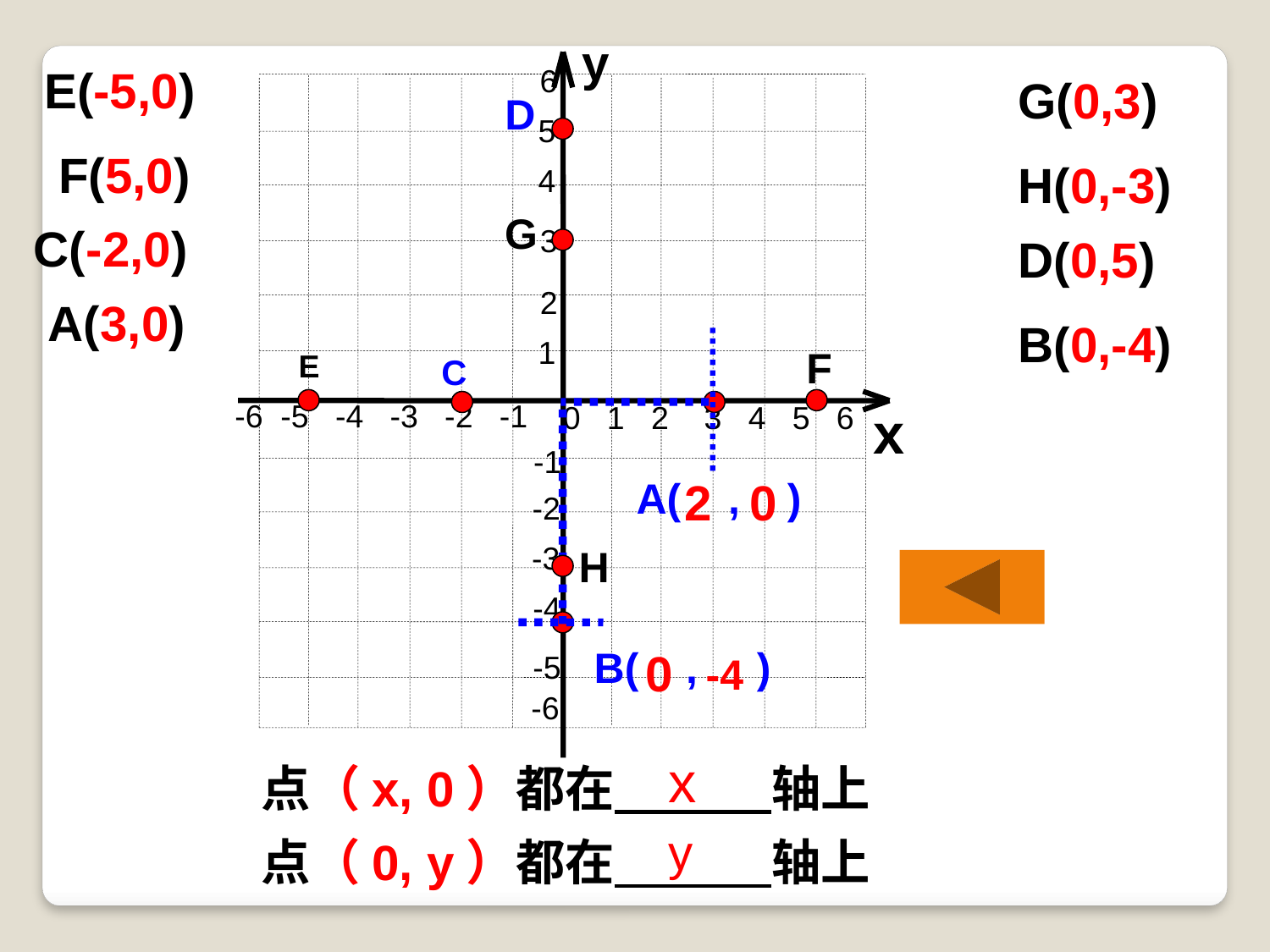

y

6
5
4
3
2
1

-6  -5   -4   -3   -2   -1

x

0   1   2    3   4   5   6
-1
-2
-3
-4
-5
-6
E(-5,0)
G(0,3)
D

F(5,0)
H(0,-3)
G
C(-2,0)
D(0,5)

A(3,0)
B(0,-4)

F
E
C

A(    ,    )
2
0
H

B(    ,     )
0
-4
x
点（x, 0）都在              轴上
y
点（0, y）都在              轴上